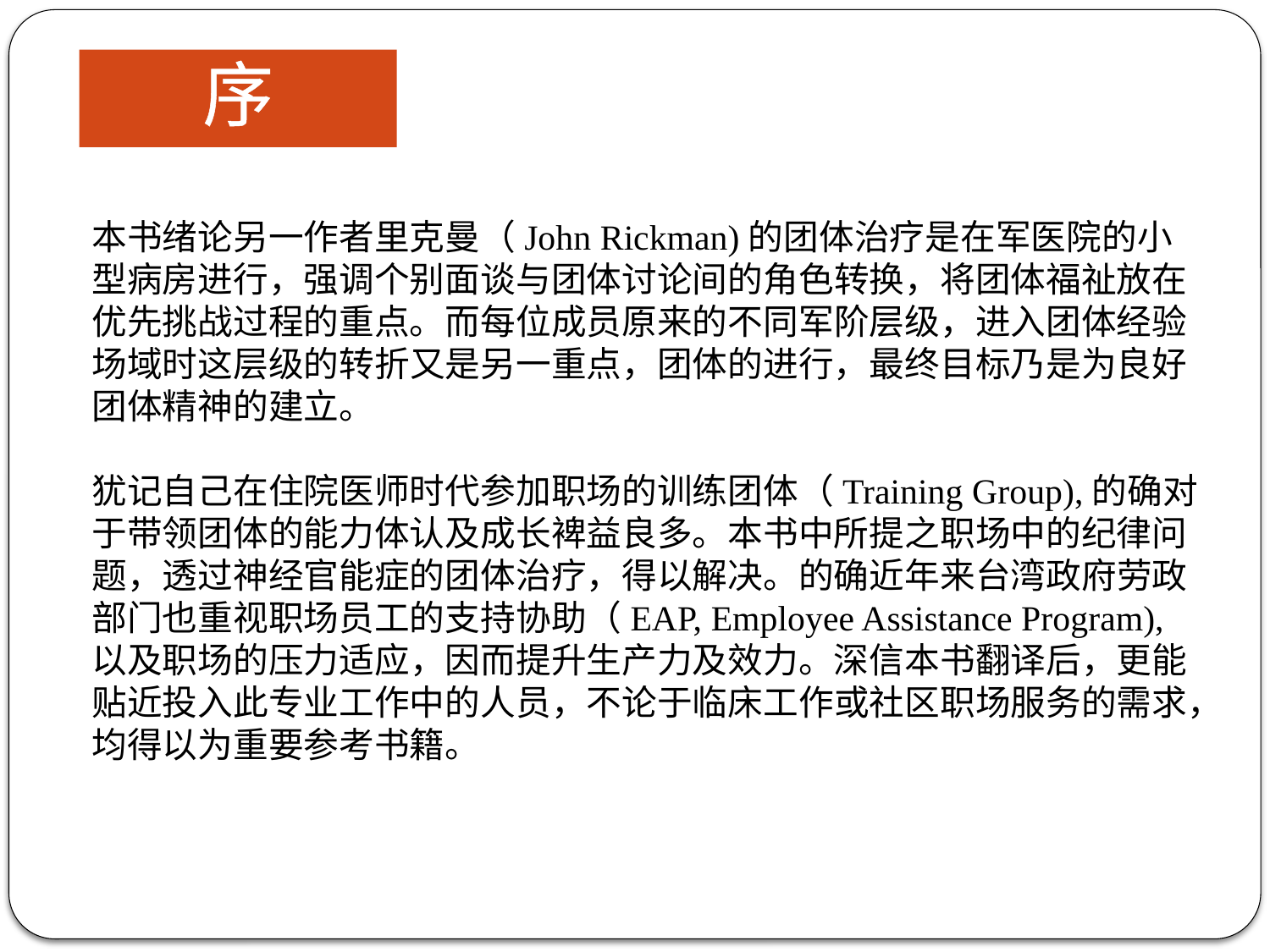

# 序
本书绪论另一作者里克曼（John Rickman)的团体治疗是在军医院的小型病房进行，强调个别面谈与团体讨论间的角色转换，将团体福祉放在优先挑战过程的重点。而每位成员原来的不同军阶层级，进入团体经验场域时这层级的转折又是另一重点，团体的进行，最终目标乃是为良好团体精神的建立。

犹记自己在住院医师时代参加职场的训练团体（Training Group),的确对于带领团体的能力体认及成长裨益良多。本书中所提之职场中的纪律问题，透过神经官能症的团体治疗，得以解决。的确近年来台湾政府劳政部门也重视职场员工的支持协助（EAP, Employee Assistance Program),以及职场的压力适应，因而提升生产力及效力。深信本书翻译后，更能贴近投入此专业工作中的人员，不论于临床工作或社区职场服务的需求，均得以为重要参考书籍。